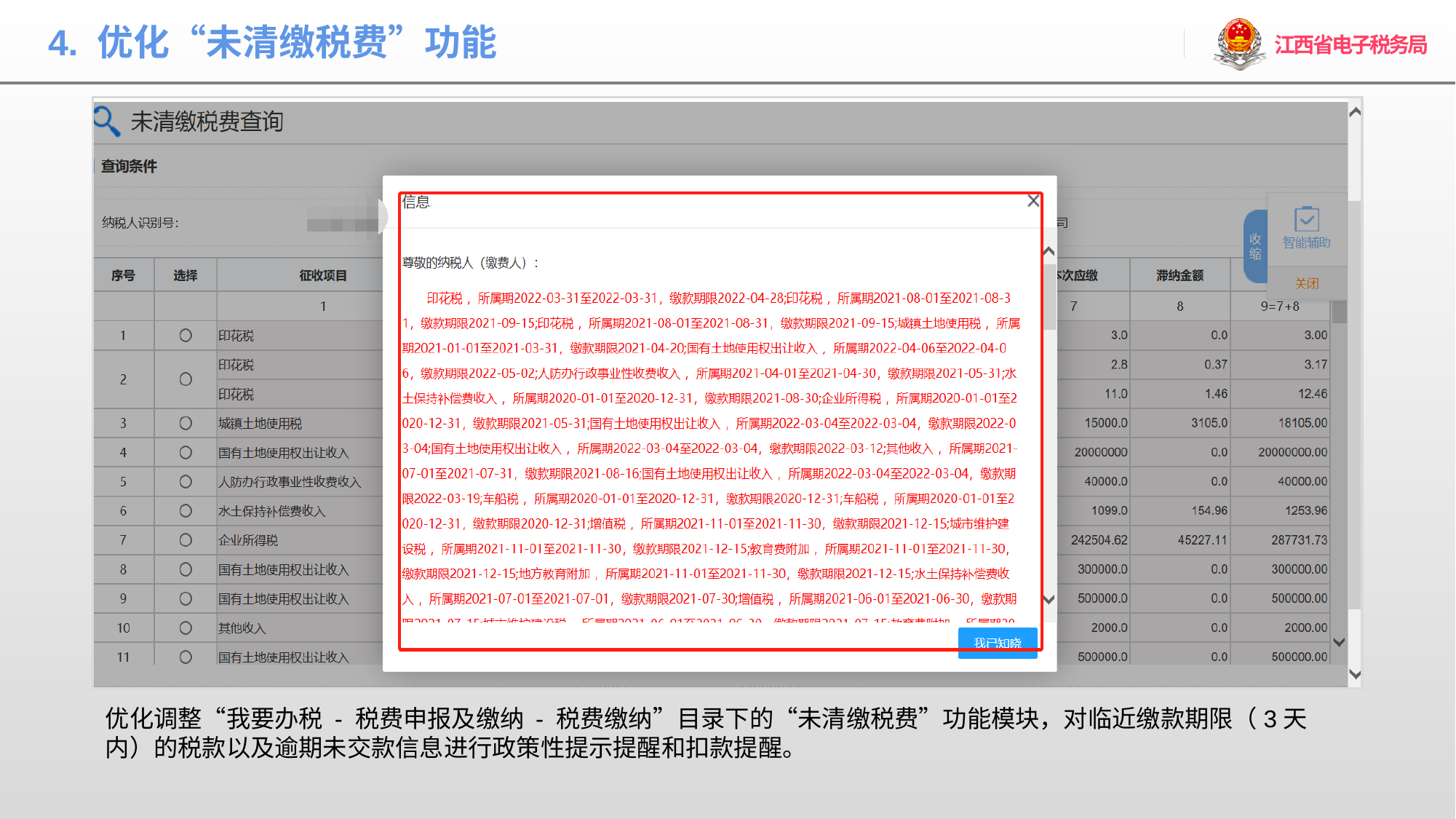

4. 优化“未清缴税费”功能

优化调整“我要办税 - 税费申报及缴纳 - 税费缴纳”目录下的“未清缴税费”功能模块，对临近缴款期限（3天内）的税款以及逾期未交款信息进行政策性提示提醒和扣款提醒。